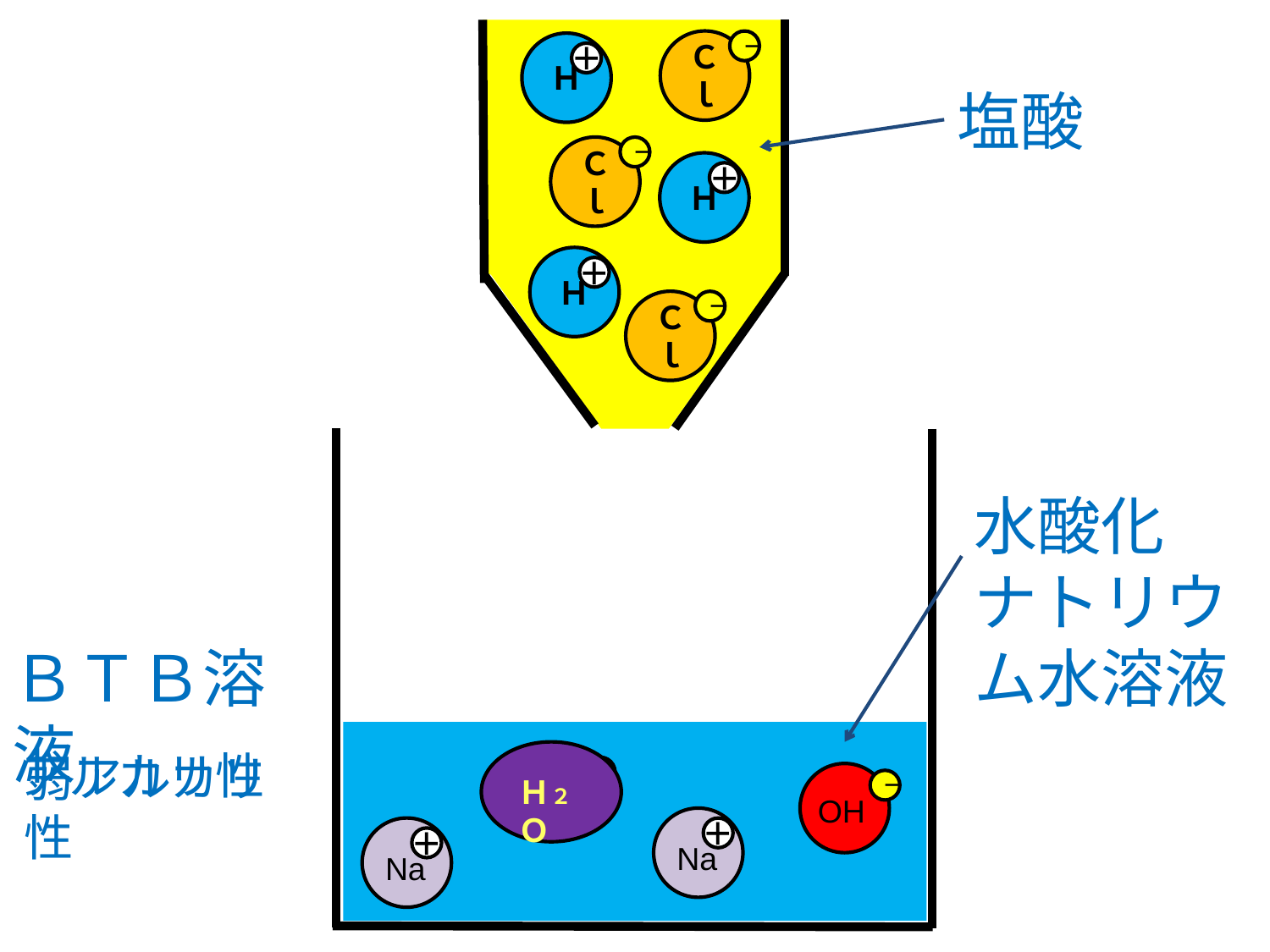

Ｃｌ
－
Ｈ

＋
塩酸
Ｃｌ
－
Ｈ

＋
Ｈ

＋

Ｃｌ
－

水酸化　ナトリウム水溶液
ＢＴＢ溶液

アルカリ性
弱アルカリ性

Ｈ２Ｏ

－
OH

－
OH

＋
Na

＋
Na